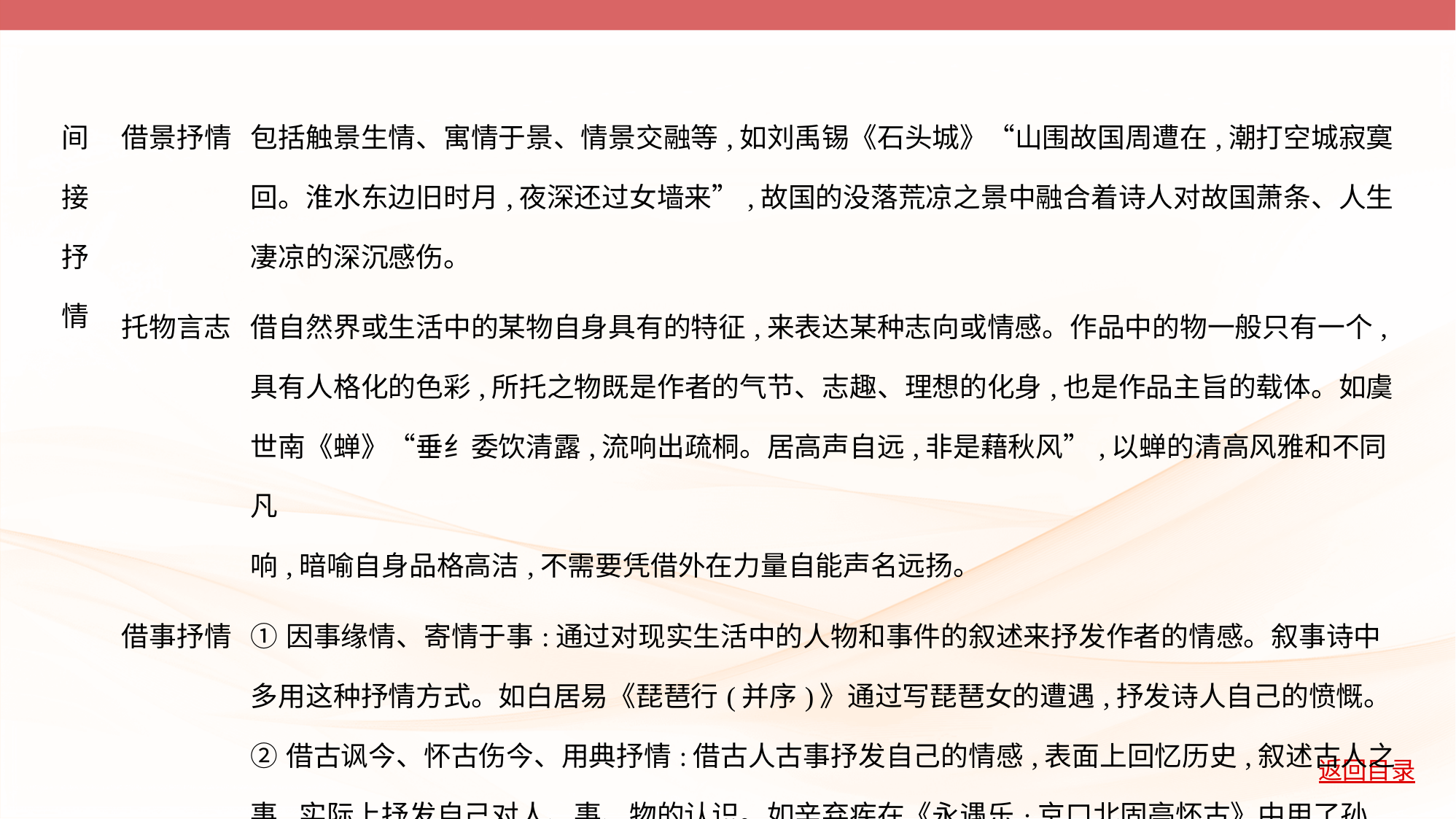

| 间 接 抒 情 | 借景抒情 | 包括触景生情、寓情于景、情景交融等,如刘禹锡《石头城》“山围故国周遭在,潮打空城寂寞回。淮水东边旧时月,夜深还过女墙来”,故国的没落荒凉之景中融合着诗人对故国萧条、人生凄凉的深沉感伤。 |
| --- | --- | --- |
|  | 托物言志 | 借自然界或生活中的某物自身具有的特征,来表达某种志向或情感。作品中的物一般只有一个,具有人格化的色彩,所托之物既是作者的气节、志趣、理想的化身,也是作品主旨的载体。如虞世南《蝉》“垂纟委饮清露,流响出疏桐。居高声自远,非是藉秋风”,以蝉的清高风雅和不同凡 响,暗喻自身品格高洁,不需要凭借外在力量自能声名远扬。 |
|  | 借事抒情 | ①因事缘情、寄情于事:通过对现实生活中的人物和事件的叙述来抒发作者的情感。叙事诗中多用这种抒情方式。如白居易《琵琶行(并序)》通过写琵琶女的遭遇,抒发诗人自己的愤慨。 ②借古讽今、怀古伤今、用典抒情:借古人古事抒发自己的情感,表面上回忆历史,叙述古人之事,实际上抒发自己对人、事、物的认识。如辛弃疾在《永遇乐·京口北固亭怀古》中用了孙权、刘裕、刘义隆、拓跋焘、廉颇等人的典故,借历史事实,一方面表达自己抗敌救国、建功立业的愿望,另一方面也暗讽南宋统治者苟且偷安、忍耻忘仇的怯懦。 |